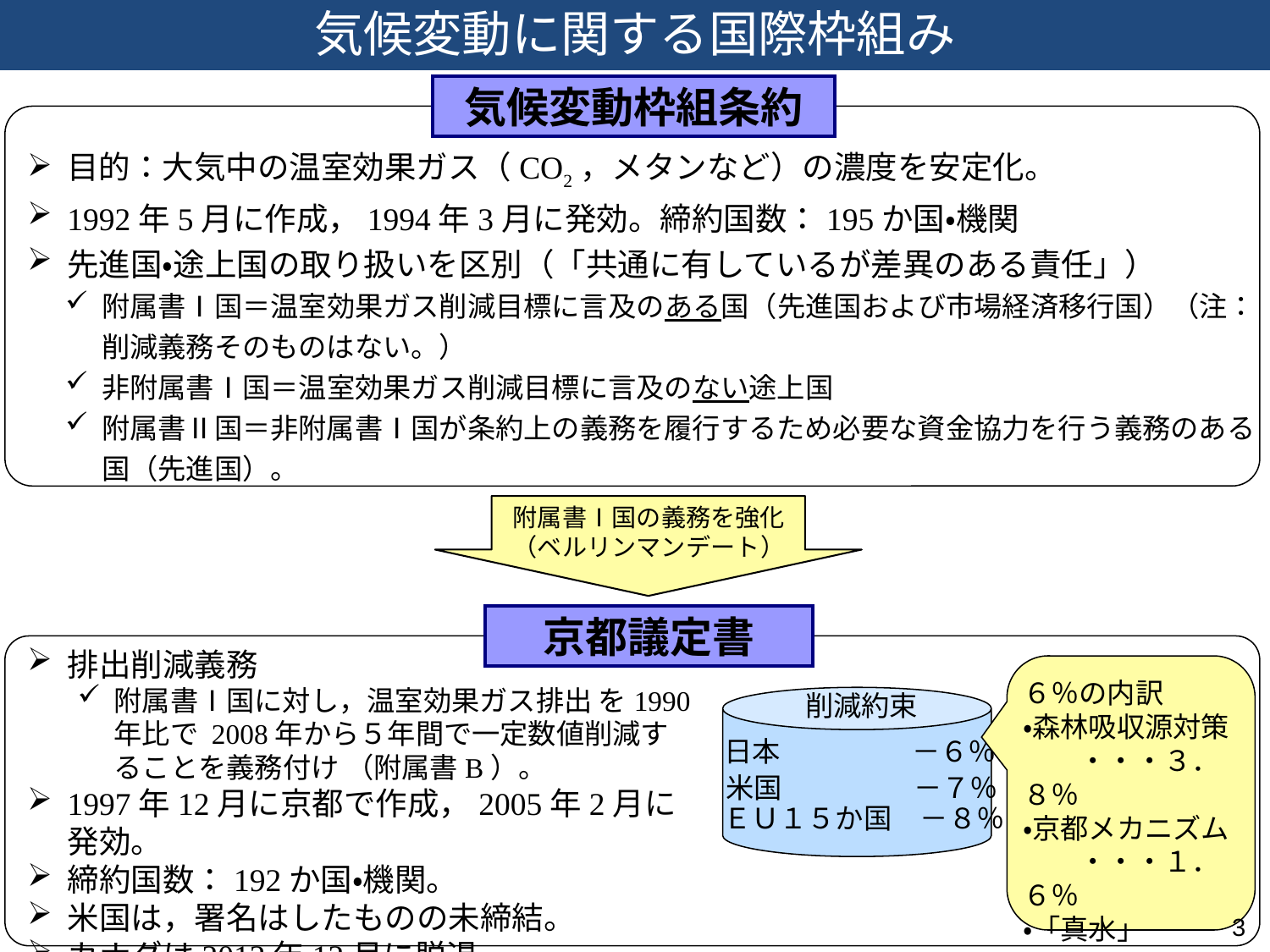

気候変動に関する国際枠組み
気候変動枠組条約

目的：大気中の温室効果ガス（CO2，メタンなど）の濃度を安定化。
1992年5月に作成，1994年3月に発効。締約国数：195か国・機関
先進国・途上国の取り扱いを区別（「共通に有しているが差異のある責任」）
附属書Ⅰ国＝温室効果ガス削減目標に言及のある国（先進国および市場経済移行国）（注：削減義務そのものはない。）
非附属書Ⅰ国＝温室効果ガス削減目標に言及のない途上国
附属書Ⅱ国＝非附属書Ⅰ国が条約上の義務を履行するため必要な資金協力を行う義務のある国（先進国）。

附属書Ⅰ国の義務を強化（ベルリンマンデート）
京都議定書

排出削減義務
附属書Ⅰ国に対し，温室効果ガス排出 を1990年比で 2008年から５年間で一定数値削減することを義務付け （附属書B）。
1997年12月に京都で作成，2005年2月に発効。
締約国数：192か国・機関。
米国は，署名はしたものの未締結。
カナダは2012年12月に脱退。

６％の内訳
・森林吸収源対策
　　・・・３．８％
・京都メカニズム
　　・・・１．６％
・「真水」
　　 ・・・０．６％
削減約束
日本　　　　   －６％
 米国　　  　 　－７％
ＥＵ１５か国　－８％

3